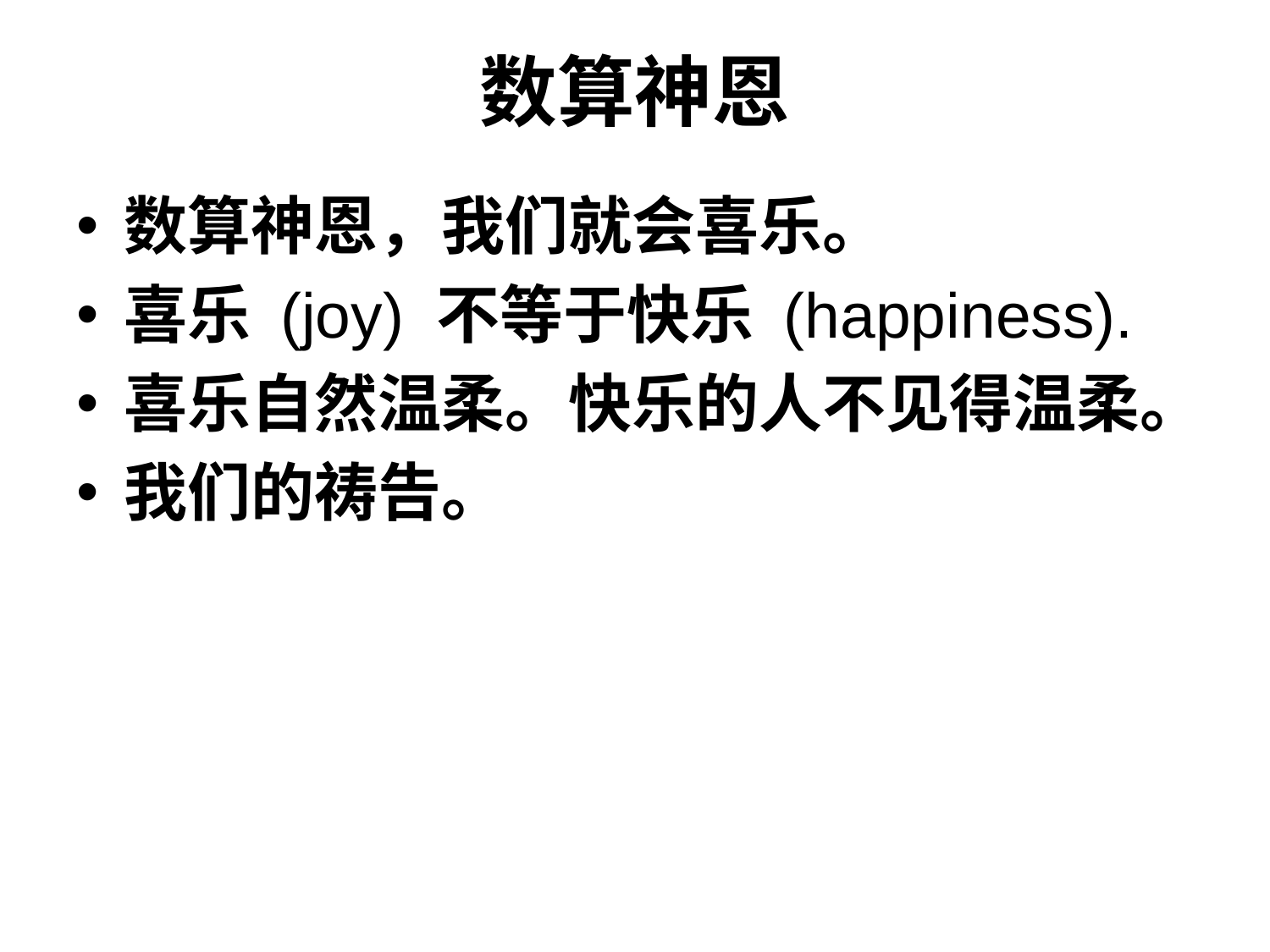

# 数算神恩
数算神恩，我们就会喜乐。
喜乐 (joy) 不等于快乐 (happiness).
喜乐自然温柔。快乐的人不见得温柔。
我们的祷告。